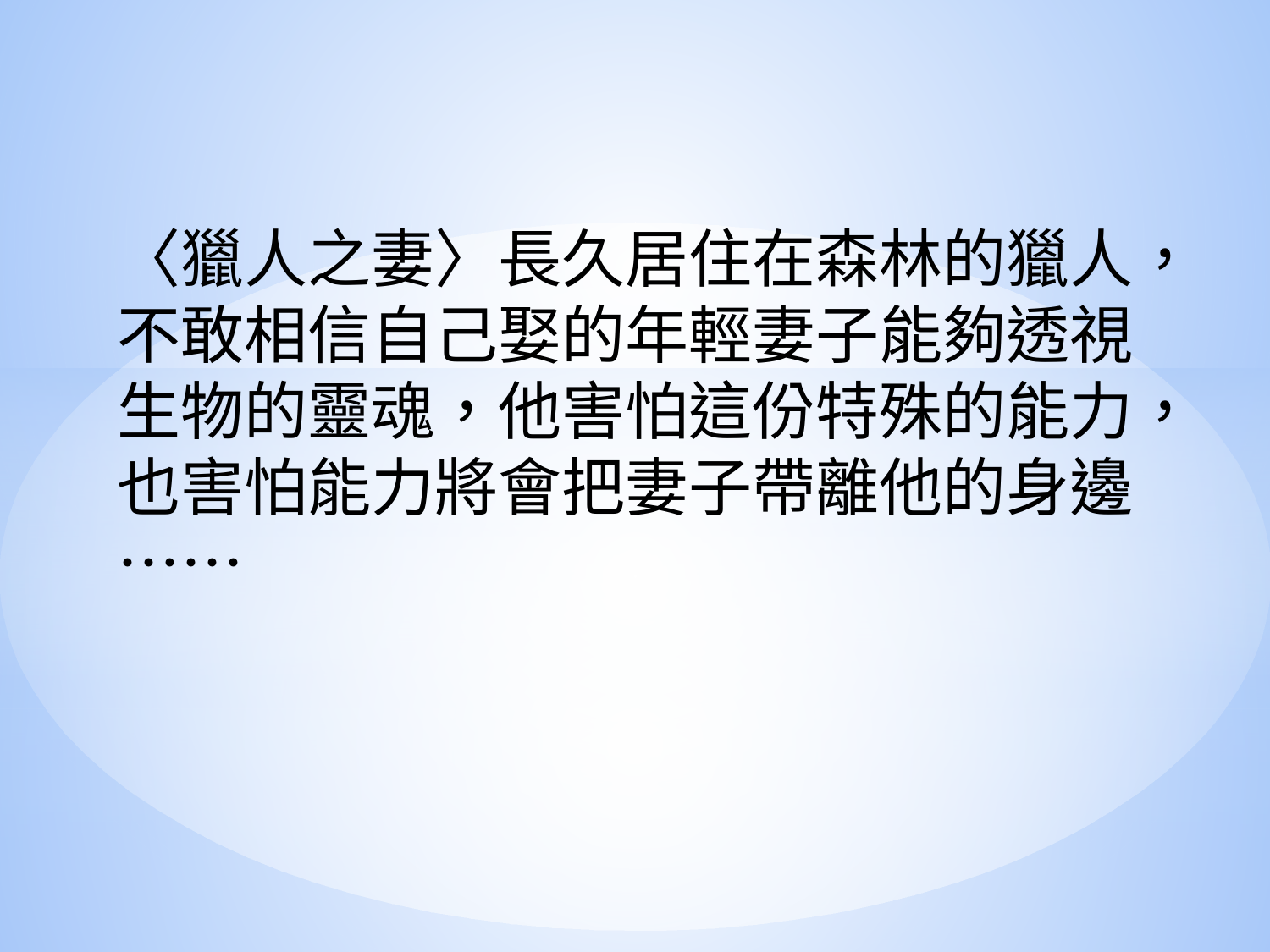

# 〈獵人之妻〉長久居住在森林的獵人，不敢相信自己娶的年輕妻子能夠透視生物的靈魂，他害怕這份特殊的能力，也害怕能力將會把妻子帶離他的身邊……